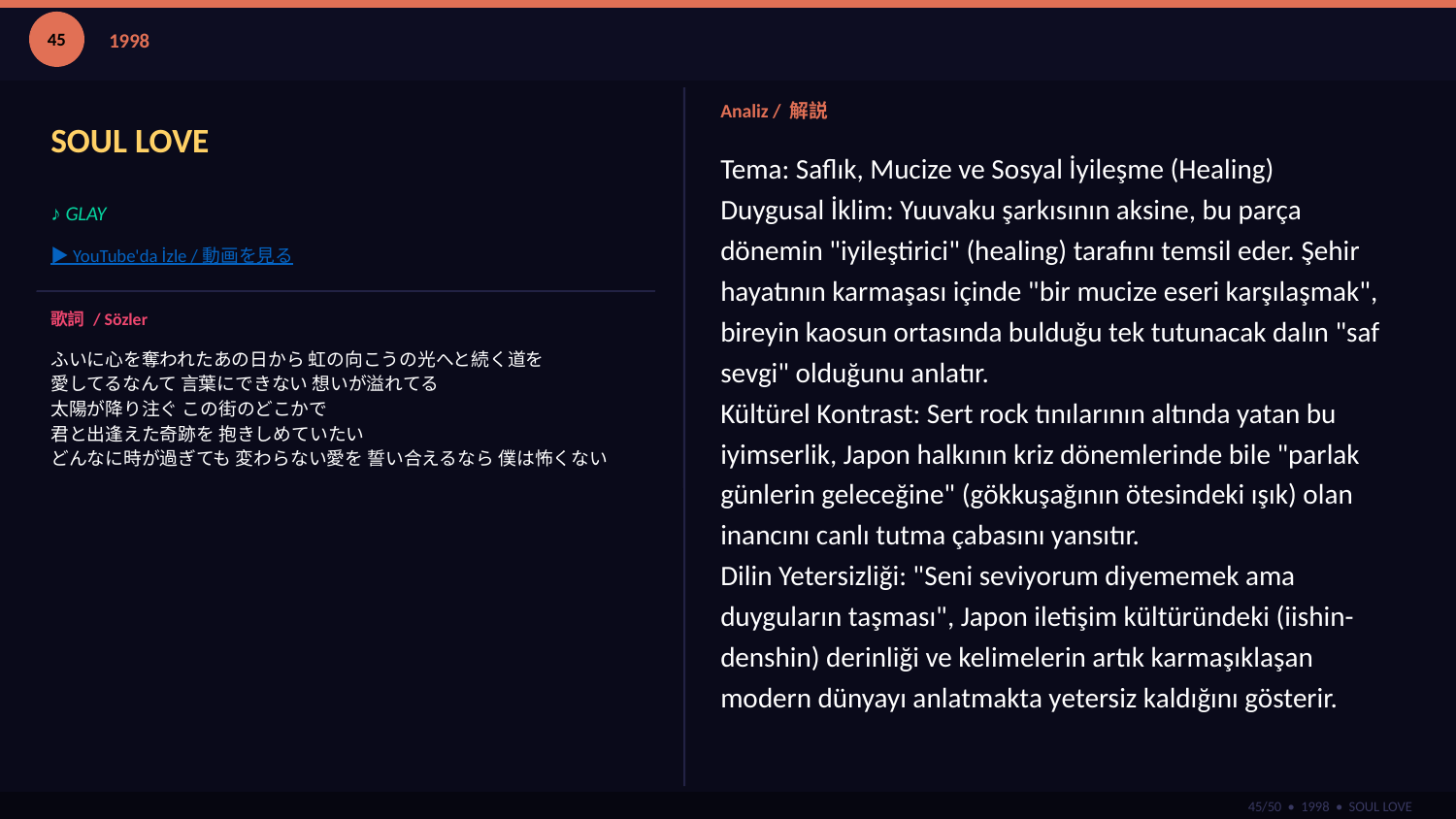

45
1998
SOUL LOVE

Analiz / 解説
Tema: Saflık, Mucize ve Sosyal İyileşme (Healing)
Duygusal İklim: Yuuvaku şarkısının aksine, bu parça dönemin "iyileştirici" (healing) tarafını temsil eder. Şehir hayatının karmaşası içinde "bir mucize eseri karşılaşmak", bireyin kaosun ortasında bulduğu tek tutunacak dalın "saf sevgi" olduğunu anlatır.
Kültürel Kontrast: Sert rock tınılarının altında yatan bu iyimserlik, Japon halkının kriz dönemlerinde bile "parlak günlerin geleceğine" (gökkuşağının ötesindeki ışık) olan inancını canlı tutma çabasını yansıtır.
Dilin Yetersizliği: "Seni seviyorum diyememek ama duyguların taşması", Japon iletişim kültüründeki (iishin-denshin) derinliği ve kelimelerin artık karmaşıklaşan modern dünyayı anlatmakta yetersiz kaldığını gösterir.
♪ GLAY
▶ YouTube'da İzle / 動画を見る

歌詞 / Sözler
ふいに心を奪われたあの日から 虹の向こうの光へと続く道を
愛してるなんて 言葉にできない 想いが溢れてる
太陽が降り注ぐ この街のどこかで
君と出逢えた奇跡を 抱きしめていたい
どんなに時が過ぎても 変わらない愛を 誓い合えるなら 僕は怖くない

45/50  •  1998  •  SOUL LOVE